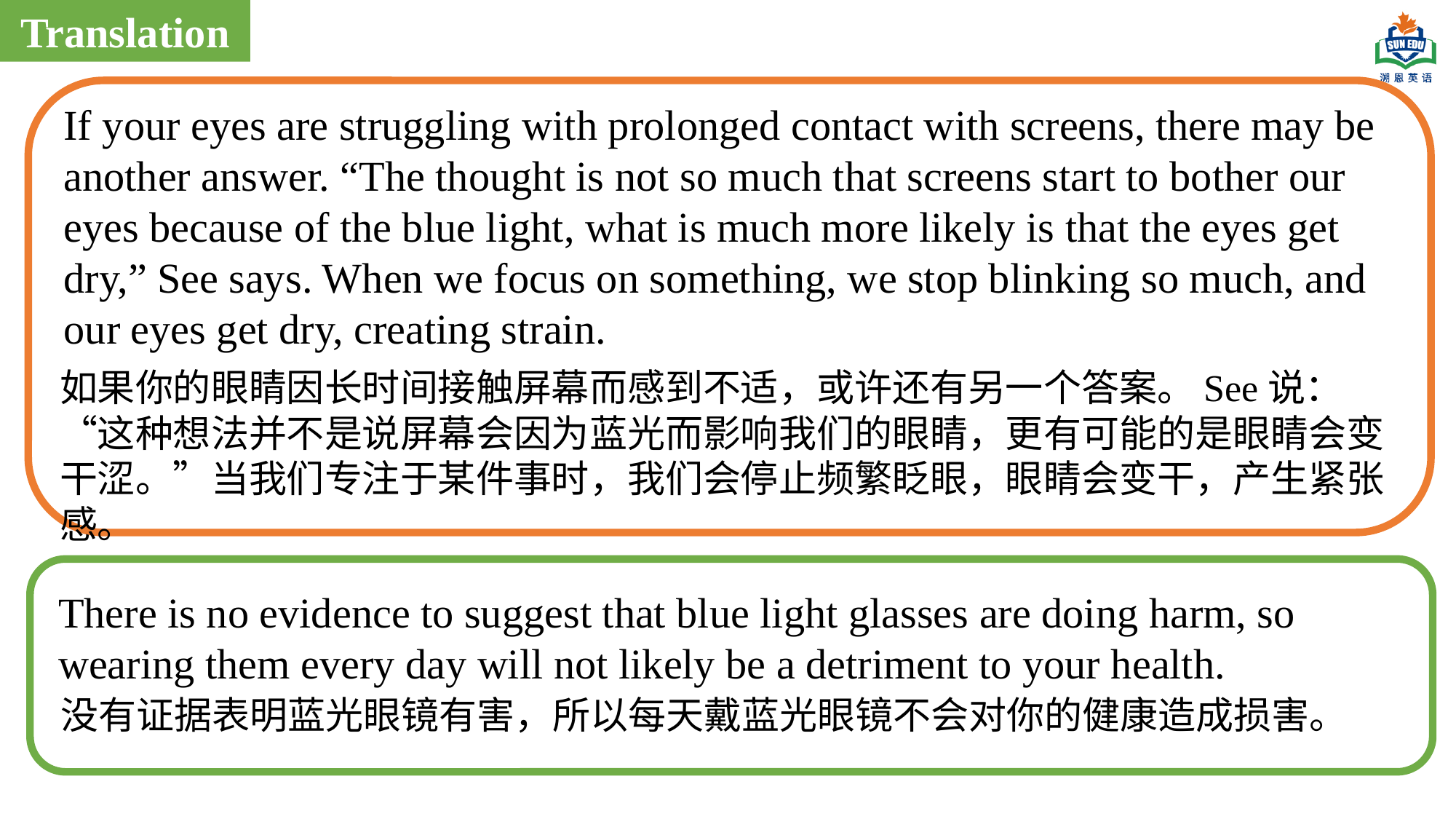

Translation

If your eyes are struggling with prolonged contact with screens, there may be another answer. “The thought is not so much that screens start to bother our eyes because of the blue light, what is much more likely is that the eyes get dry,” See says. When we focus on something, we stop blinking so much, and our eyes get dry, creating strain.
如果你的眼睛因长时间接触屏幕而感到不适，或许还有另一个答案。See说：“这种想法并不是说屏幕会因为蓝光而影响我们的眼睛，更有可能的是眼睛会变干涩。”当我们专注于某件事时，我们会停止频繁眨眼，眼睛会变干，产生紧张感。

There is no evidence to suggest that blue light glasses are doing harm, so wearing them every day will not likely be a detriment to your health.
没有证据表明蓝光眼镜有害，所以每天戴蓝光眼镜不会对你的健康造成损害。